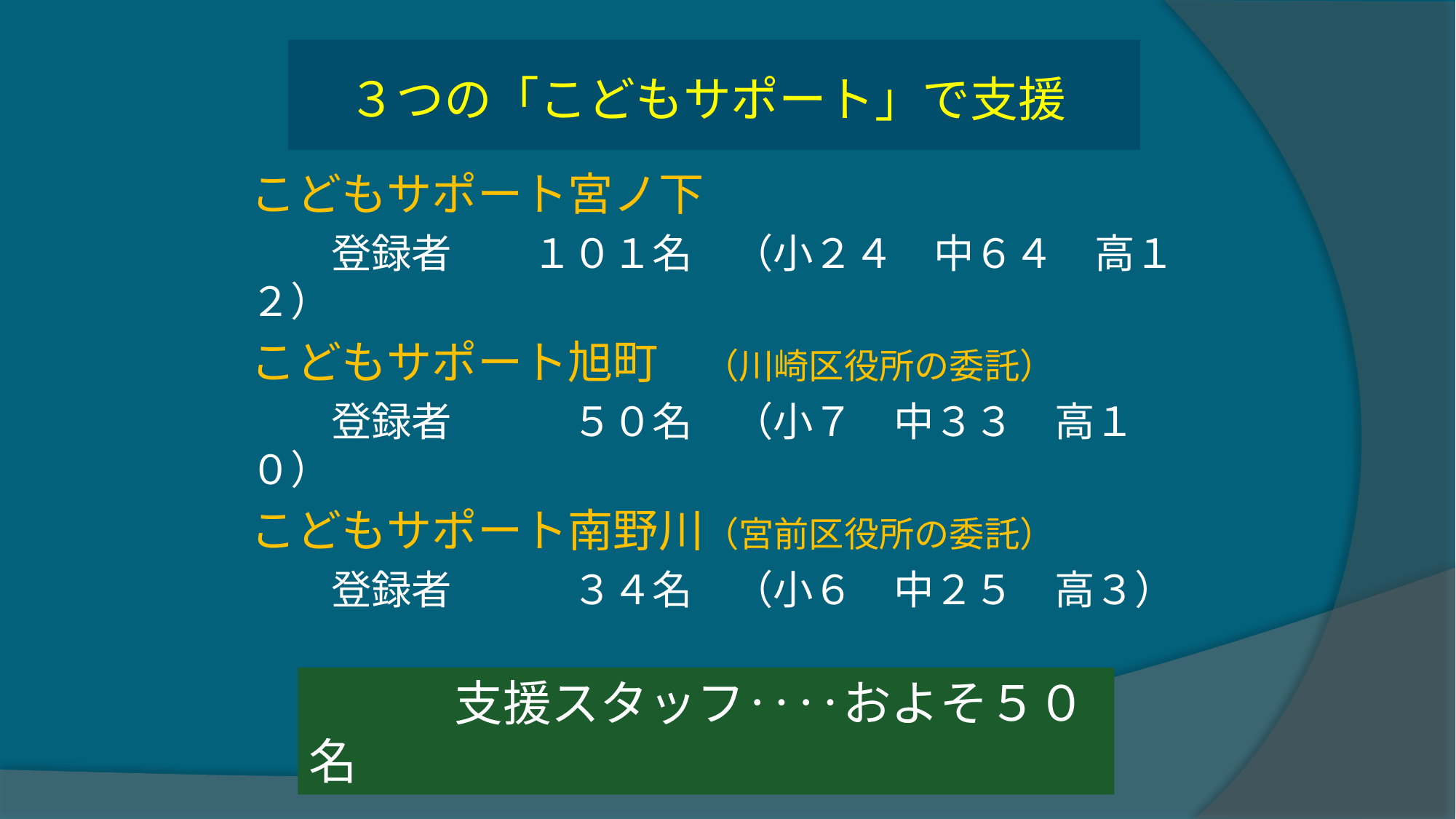

# ３つの「こどもサポート」で支援
こどもサポート宮ノ下
　　登録者　　１０１名　（小２４　中６４　高１２）
こどもサポート旭町　（川崎区役所の委託）
　　登録者　　　５０名　（小７　中３３　高１０）
こどもサポート南野川（宮前区役所の委託）
　　登録者　　　３４名　（小６　中２５　高３）
　　　支援スタッフ‥‥およそ５０名